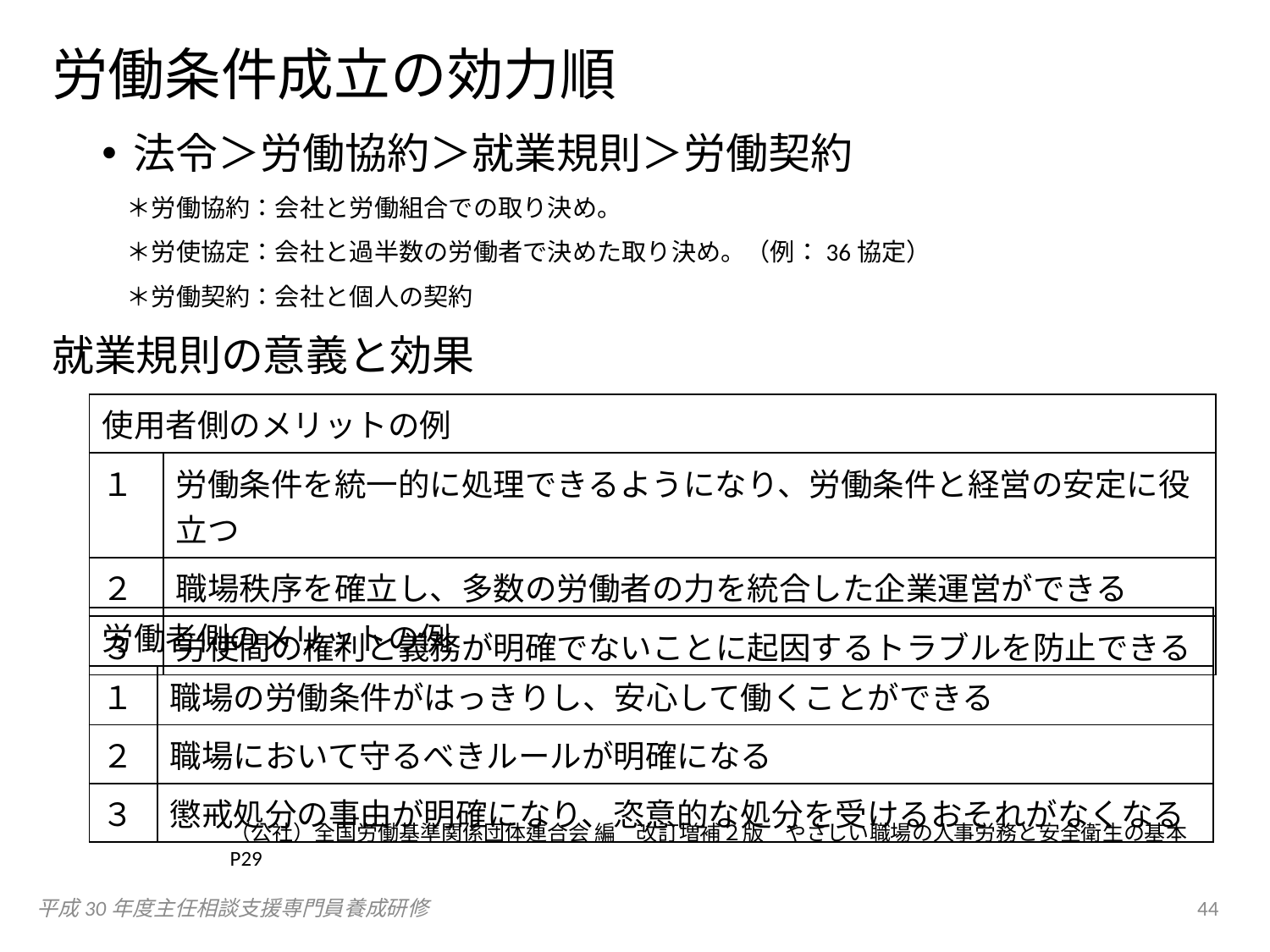

労働条件成立の効力順
法令＞労働協約＞就業規則＞労働契約
　＊労働協約：会社と労働組合での取り決め。
　＊労使協定：会社と過半数の労働者で決めた取り決め。（例：36協定）
　＊労働契約：会社と個人の契約

# 就業規則の意義と効果
| 使用者側のメリットの例 |  |
| --- | --- |
| １ | 労働条件を統一的に処理できるようになり、労働条件と経営の安定に役立つ |
| ２ | 職場秩序を確立し、多数の労働者の力を統合した企業運営ができる |
| ３ | 労使間の権利と義務が明確でないことに起因するトラブルを防止できる |
| 労働者側のメリットの例 |  |
| --- | --- |
| １ | 職場の労働条件がはっきりし、安心して働くことができる |
| ２ | 職場において守るべきルールが明確になる |
| ３ | 懲戒処分の事由が明確になり、恣意的な処分を受けるおそれがなくなる |
（公社）全国労働基準関係団体連合会 編　改訂増補２版　やさしい職場の人事労務と安全衛生の基本P29
44
平成30年度主任相談支援専門員養成研修